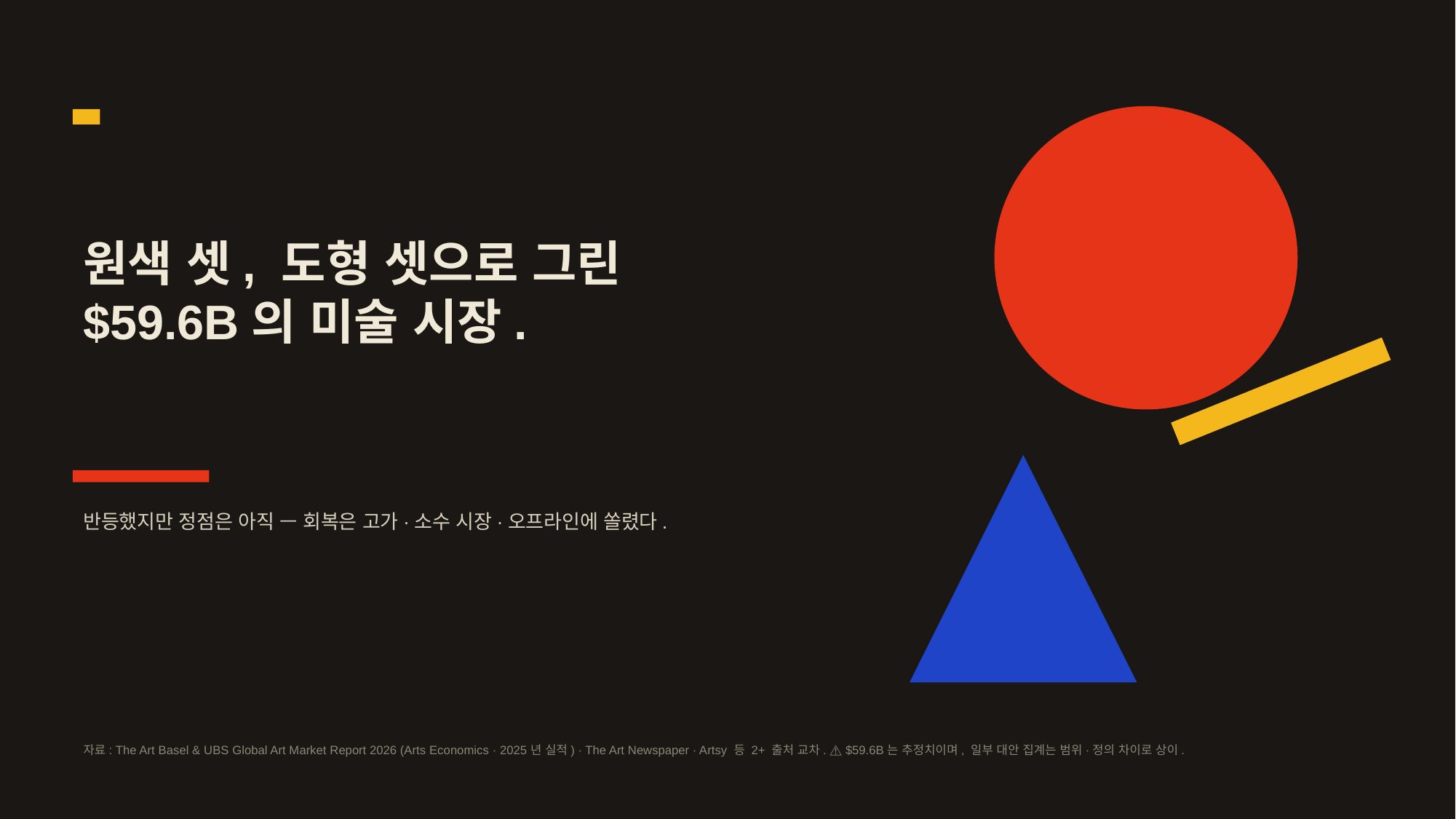

CLOSING · 한 장 결론

원색 셋, 도형 셋으로 그린
$59.6B의 미술 시장.

반등했지만 정점은 아직 — 회복은 고가·소수 시장·오프라인에 쏠렸다.
자료: The Art Basel & UBS Global Art Market Report 2026 (Arts Economics · 2025년 실적) · The Art Newspaper · Artsy 등 2+ 출처 교차. ⚠ $59.6B는 추정치이며, 일부 대안 집계는 범위·정의 차이로 상이.